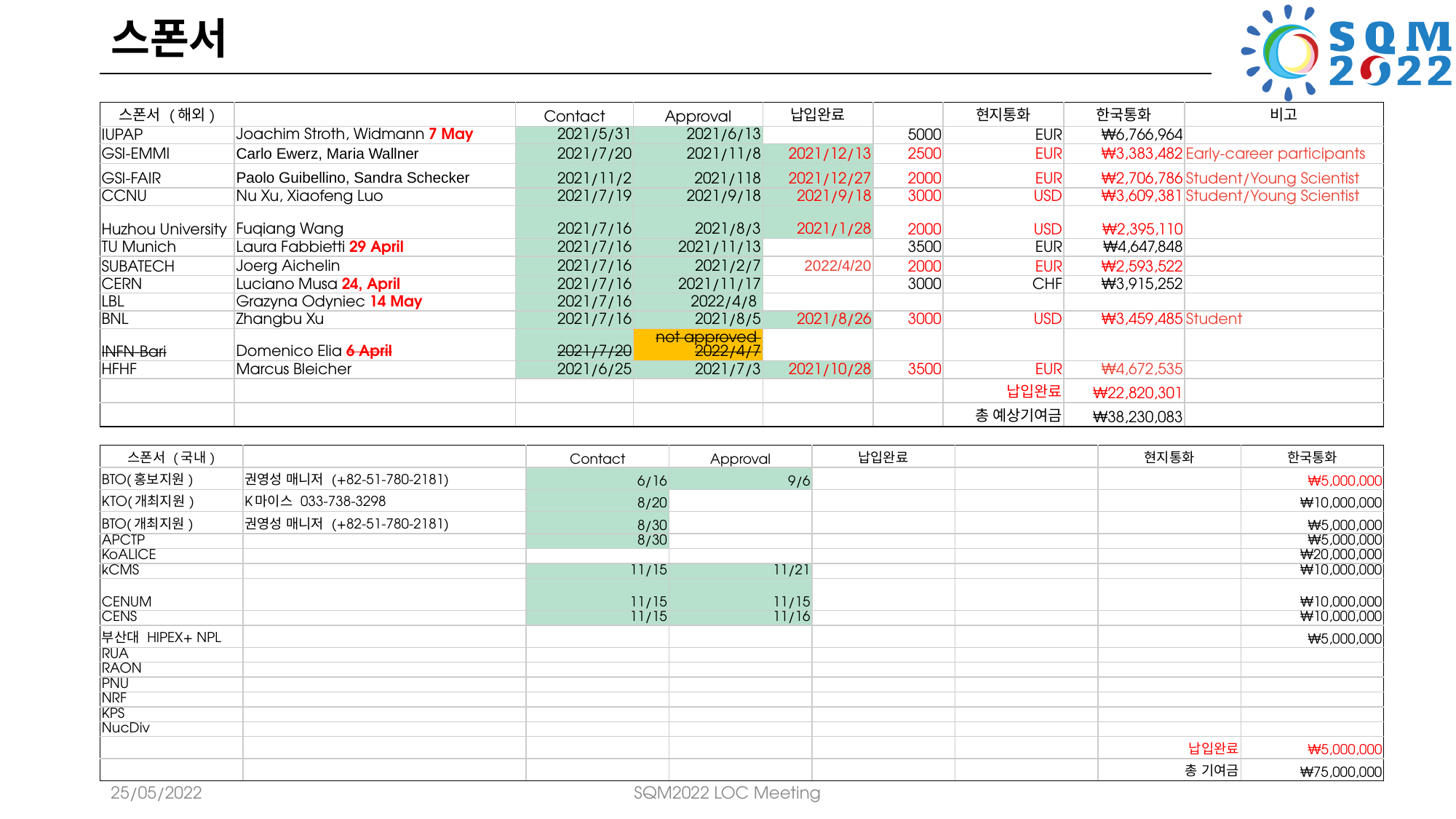

# 스폰서
| 스폰서 (해외) |  | Contact | Approval | 납입완료 |  | 현지통화 | 한국통화 | 비고 |
| --- | --- | --- | --- | --- | --- | --- | --- | --- |
| IUPAP | Joachim Stroth, Widmann 7 May | 2021/5/31 | 2021/6/13 |  | 5000 | EUR | ₩6,766,964 |  |
| GSI-EMMI | Carlo Ewerz, Maria Wallner | 2021/7/20 | 2021/11/8 | 2021/12/13 | 2500 | EUR | ₩3,383,482 | Early-career participants |
| GSI-FAIR | Paolo Guibellino, Sandra Schecker | 2021/11/2 | 2021/118 | 2021/12/27 | 2000 | EUR | ₩2,706,786 | Student/Young Scientist |
| CCNU | Nu Xu, Xiaofeng Luo | 2021/7/19 | 2021/9/18 | 2021/9/18 | 3000 | USD | ₩3,609,381 | Student/Young Scientist |
| Huzhou University | Fuqiang Wang | 2021/7/16 | 2021/8/3 | 2021/1/28 | 2000 | USD | ₩2,395,110 |  |
| TU Munich | Laura Fabbietti 29 April | 2021/7/16 | 2021/11/13 |  | 3500 | EUR | ₩4,647,848 |  |
| SUBATECH | Joerg Aichelin | 2021/7/16 | 2021/2/7 | 2022/4/20 | 2000 | EUR | ₩2,593,522 |  |
| CERN | Luciano Musa 24, April | 2021/7/16 | 2021/11/17 |  | 3000 | CHF | ₩3,915,252 |  |
| LBL | Grazyna Odyniec 14 May | 2021/7/16 | 2022/4/8 |  |  |  |  |  |
| BNL | Zhangbu Xu | 2021/7/16 | 2021/8/5 | 2021/8/26 | 3000 | USD | ₩3,459,485 | Student |
| INFN-Bari | Domenico Elia 6 April | 2021/7/20 | not approved 2022/4/7 |  |  |  |  |  |
| HFHF | Marcus Bleicher | 2021/6/25 | 2021/7/3 | 2021/10/28 | 3500 | EUR | ₩4,672,535 |  |
|  |  |  |  |  |  | 납입완료 | ₩22,820,301 |  |
|  |  |  |  |  |  | 총 예상기여금 | ₩38,230,083 |  |
| 스폰서 (국내) |  | Contact | Approval | 납입완료 |  | 현지통화 | 한국통화 |
| --- | --- | --- | --- | --- | --- | --- | --- |
| BTO(홍보지원) | 권영성 매니저 (+82-51-780-2181) | 6/16 | 9/6 |  |  |  | ₩5,000,000 |
| KTO(개최지원) | K마이스 033-738-3298 | 8/20 |  |  |  |  | ₩10,000,000 |
| BTO(개최지원) | 권영성 매니저 (+82-51-780-2181) | 8/30 |  |  |  |  | ₩5,000,000 |
| APCTP |  | 8/30 |  |  |  |  | ₩5,000,000 |
| KoALICE |  |  |  |  |  |  | ₩20,000,000 |
| kCMS |  | 11/15 | 11/21 |  |  |  | ₩10,000,000 |
| CENUM |  | 11/15 | 11/15 |  |  |  | ₩10,000,000 |
| CENS |  | 11/15 | 11/16 |  |  |  | ₩10,000,000 |
| 부산대 HIPEX+ NPL |  |  |  |  |  |  | ₩5,000,000 |
| RUA |  |  |  |  |  |  |  |
| RAON |  |  |  |  |  |  |  |
| PNU |  |  |  |  |  |  |  |
| NRF |  |  |  |  |  |  |  |
| KPS |  |  |  |  |  |  |  |
| NucDiv |  |  |  |  |  |  |  |
|  |  |  |  |  |  | 납입완료 | ₩5,000,000 |
|  |  |  |  |  |  | 총 기여금 | ₩75,000,000 |
25/05/2022
SQM2022 LOC Meeting